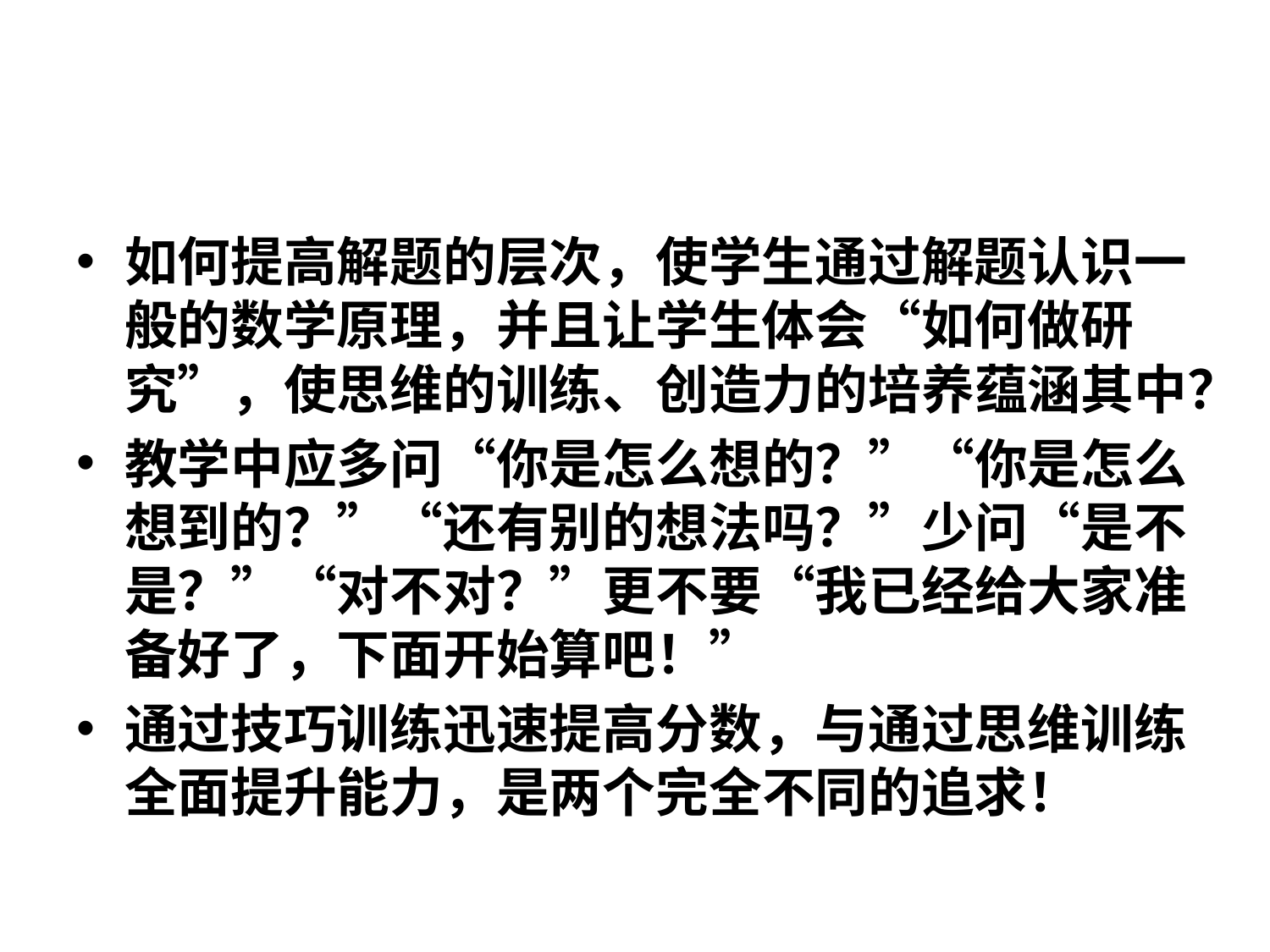

#
如何提高解题的层次，使学生通过解题认识一般的数学原理，并且让学生体会“如何做研究”，使思维的训练、创造力的培养蕴涵其中？
教学中应多问“你是怎么想的？”“你是怎么想到的？”“还有别的想法吗？”少问“是不是？”“对不对？”更不要“我已经给大家准备好了，下面开始算吧！”
通过技巧训练迅速提高分数，与通过思维训练全面提升能力，是两个完全不同的追求！